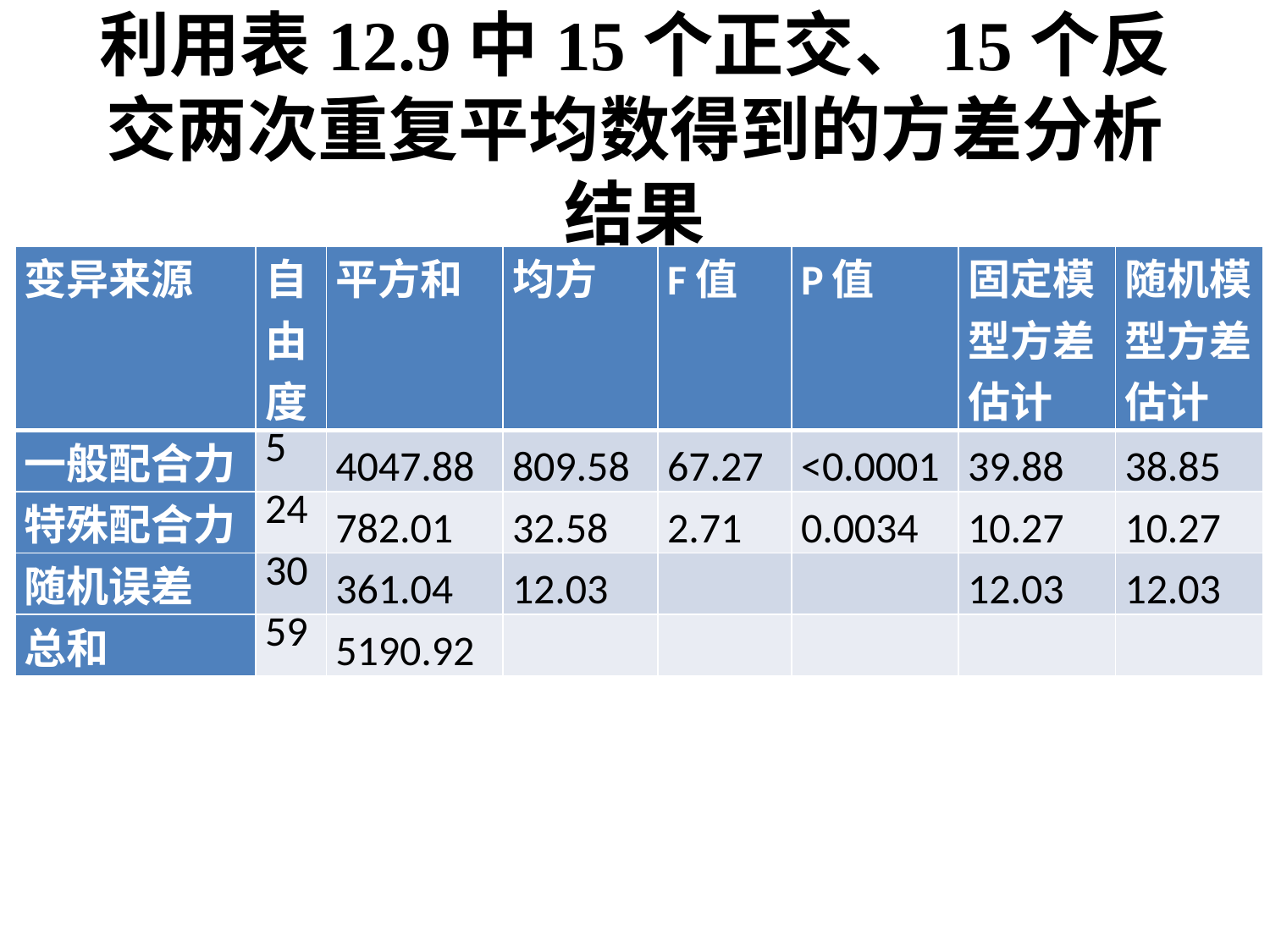

# 利用表12.9中15个正交、15个反交两次重复平均数得到的方差分析结果
| 变异来源 | 自由度 | 平方和 | 均方 | F值 | P值 | 固定模型方差估计 | 随机模型方差估计 |
| --- | --- | --- | --- | --- | --- | --- | --- |
| 一般配合力 | 5 | 4047.88 | 809.58 | 67.27 | <0.0001 | 39.88 | 38.85 |
| 特殊配合力 | 24 | 782.01 | 32.58 | 2.71 | 0.0034 | 10.27 | 10.27 |
| 随机误差 | 30 | 361.04 | 12.03 |  |  | 12.03 | 12.03 |
| 总和 | 59 | 5190.92 |  |  |  |  |  |